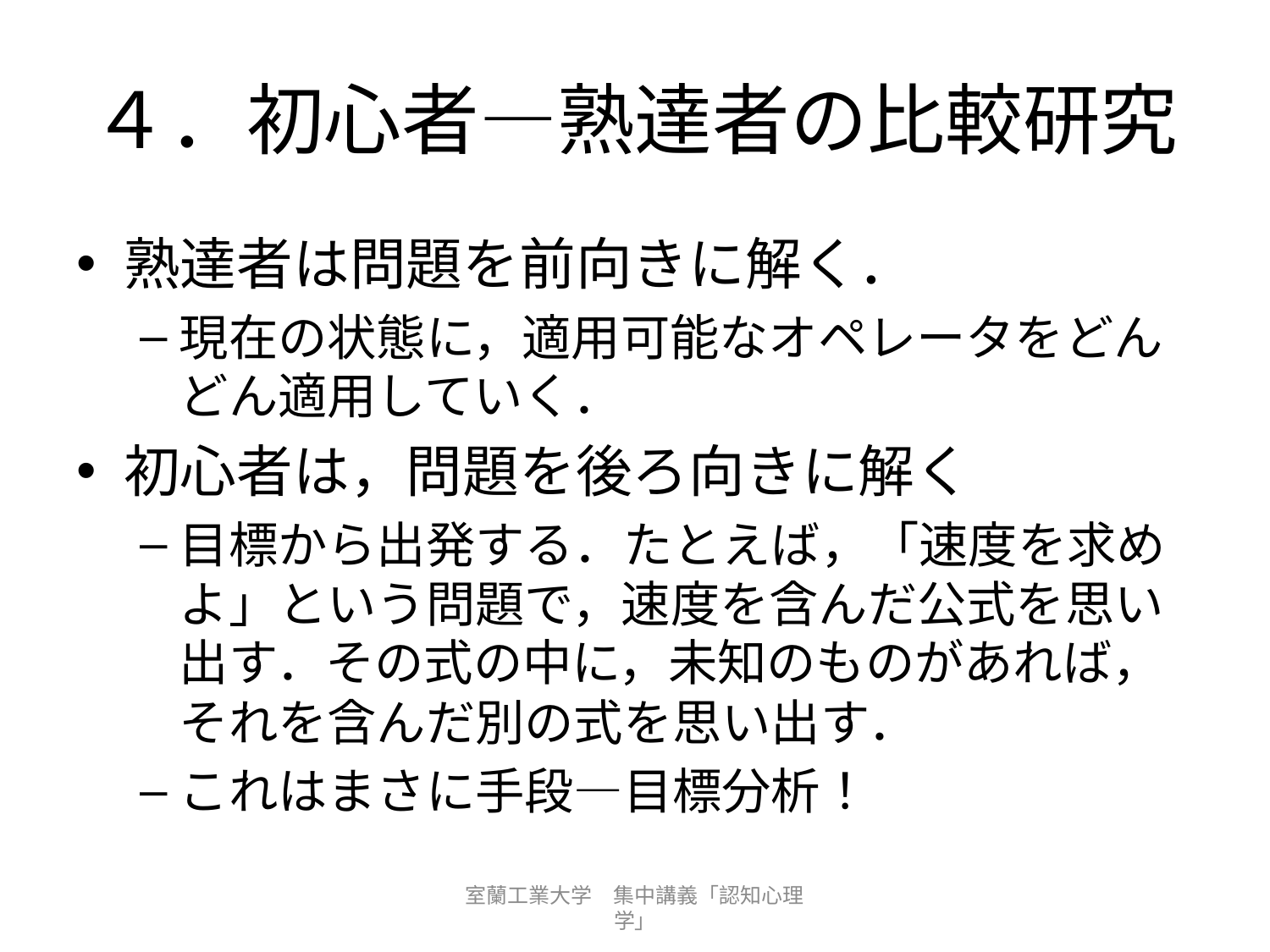

# ４．初心者―熟達者の比較研究
熟達者は問題を前向きに解く．
現在の状態に，適用可能なオペレータをどんどん適用していく．
初心者は，問題を後ろ向きに解く
目標から出発する．たとえば，「速度を求めよ」という問題で，速度を含んだ公式を思い出す．その式の中に，未知のものがあれば，それを含んだ別の式を思い出す．
これはまさに手段―目標分析！
室蘭工業大学　集中講義「認知心理学」